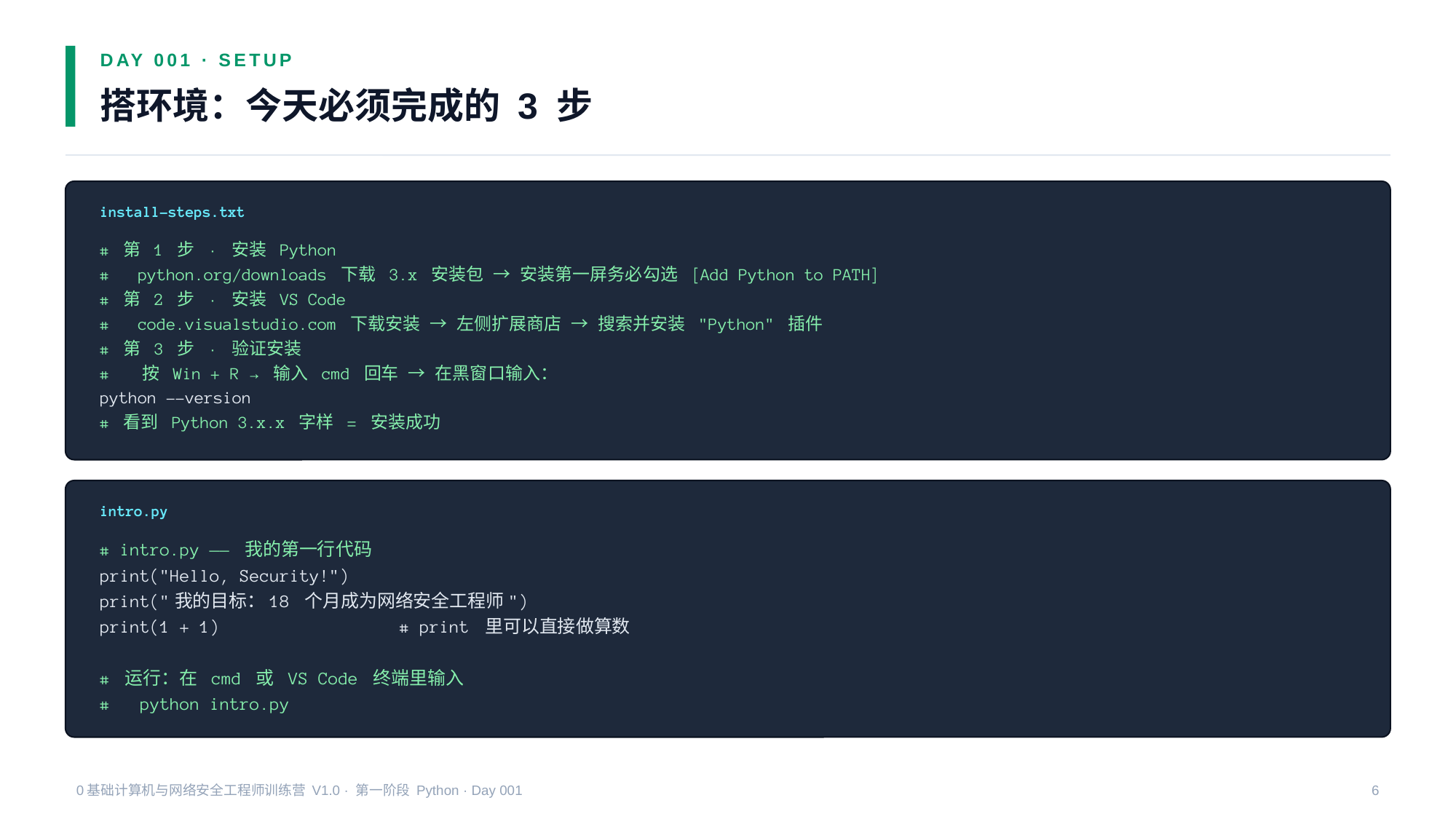

DAY 001 · SETUP

搭环境：今天必须完成的 3 步

install-steps.txt
# 第 1 步 · 安装 Python
#   python.org/downloads 下载 3.x 安装包 → 安装第一屏务必勾选 [Add Python to PATH]
# 第 2 步 · 安装 VS Code
#   code.visualstudio.com 下载安装 → 左侧扩展商店 → 搜索并安装 "Python" 插件
# 第 3 步 · 验证安装
#   按 Win + R → 输入 cmd 回车 → 在黑窗口输入：
python --version
# 看到 Python 3.x.x 字样 = 安装成功

intro.py
# intro.py —— 我的第一行代码
print("Hello, Security!")
print("我的目标：18 个月成为网络安全工程师")
print(1 + 1)                  # print 里可以直接做算数

# 运行：在 cmd 或 VS Code 终端里输入
#   python intro.py

0基础计算机与网络安全工程师训练营 V1.0 · 第一阶段 Python · Day 001
6